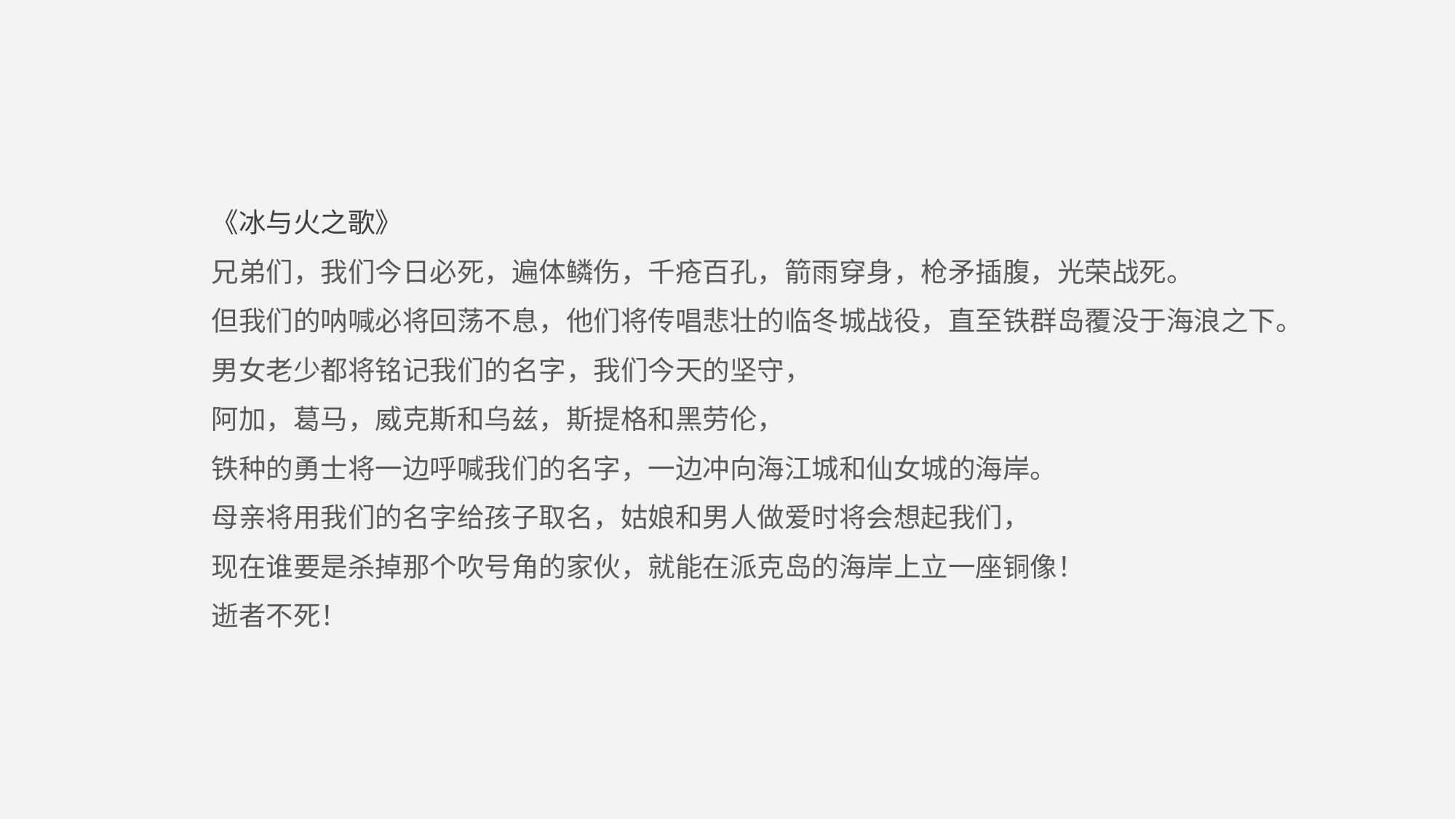

《冰与火之歌》
兄弟们，我们今日必死，遍体鳞伤，千疮百孔，箭雨穿身，枪矛插腹，光荣战死。
但我们的呐喊必将回荡不息，他们将传唱悲壮的临冬城战役，直至铁群岛覆没于海浪之下。
男女老少都将铭记我们的名字，我们今天的坚守，
阿加，葛马，威克斯和乌兹，斯提格和黑劳伦，
铁种的勇士将一边呼喊我们的名字，一边冲向海江城和仙女城的海岸。
母亲将用我们的名字给孩子取名，姑娘和男人做爱时将会想起我们，
现在谁要是杀掉那个吹号角的家伙，就能在派克岛的海岸上立一座铜像！
逝者不死！